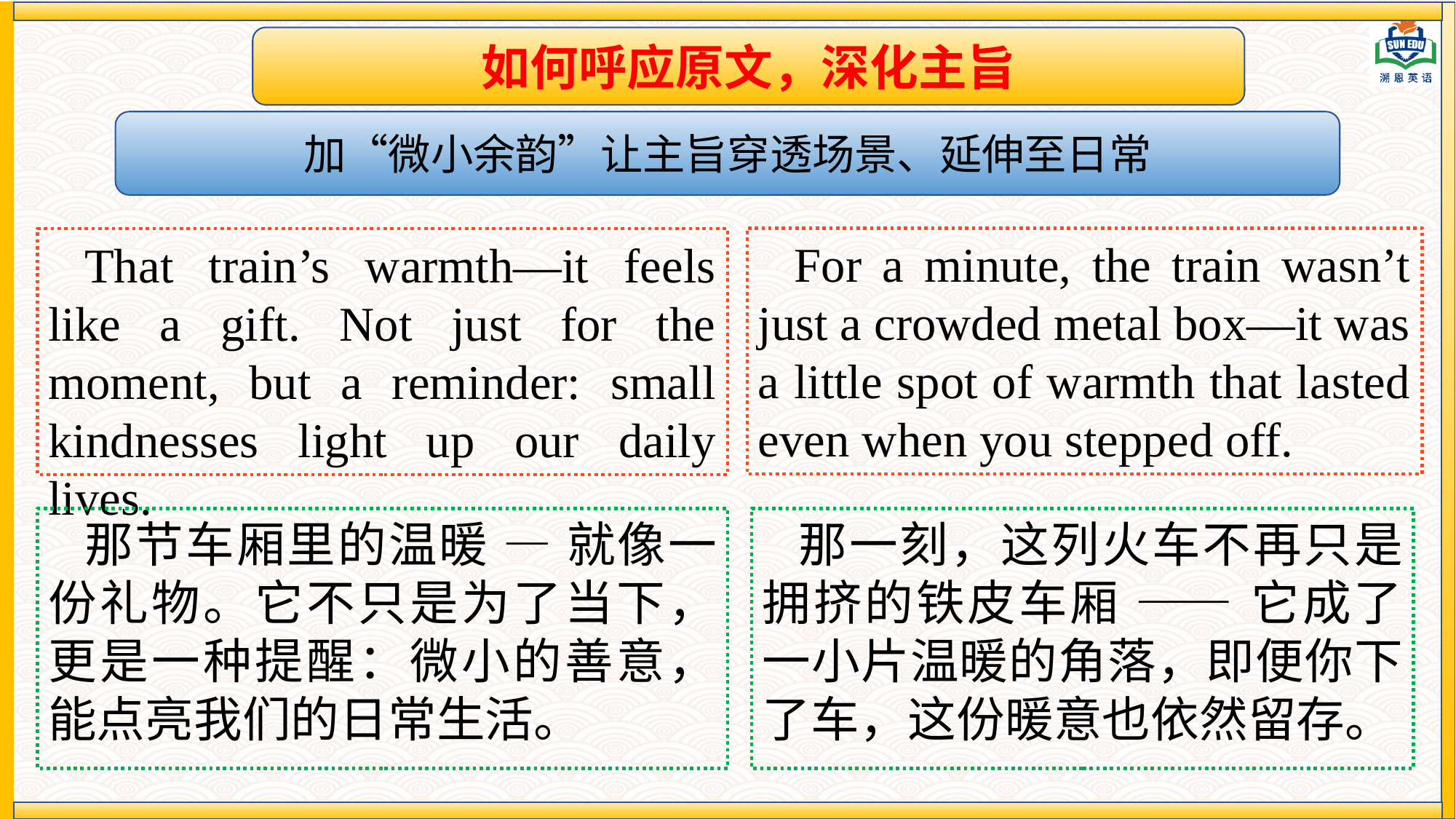

如何呼应原文，深化主旨
加“微小余韵”让主旨穿透场景、延伸至日常
For a minute, the train wasn’t just a crowded metal box—it was a little spot of warmth that lasted even when you stepped off.
That train’s warmth—it feels like a gift. Not just for the moment, but a reminder: small kindnesses light up our daily lives.
那节车厢里的温暖 — 就像一份礼物。它不只是为了当下，更是一种提醒：微小的善意，能点亮我们的日常生活。
那一刻，这列火车不再只是拥挤的铁皮车厢 —— 它成了一小片温暖的角落，即便你下了车，这份暖意也依然留存。